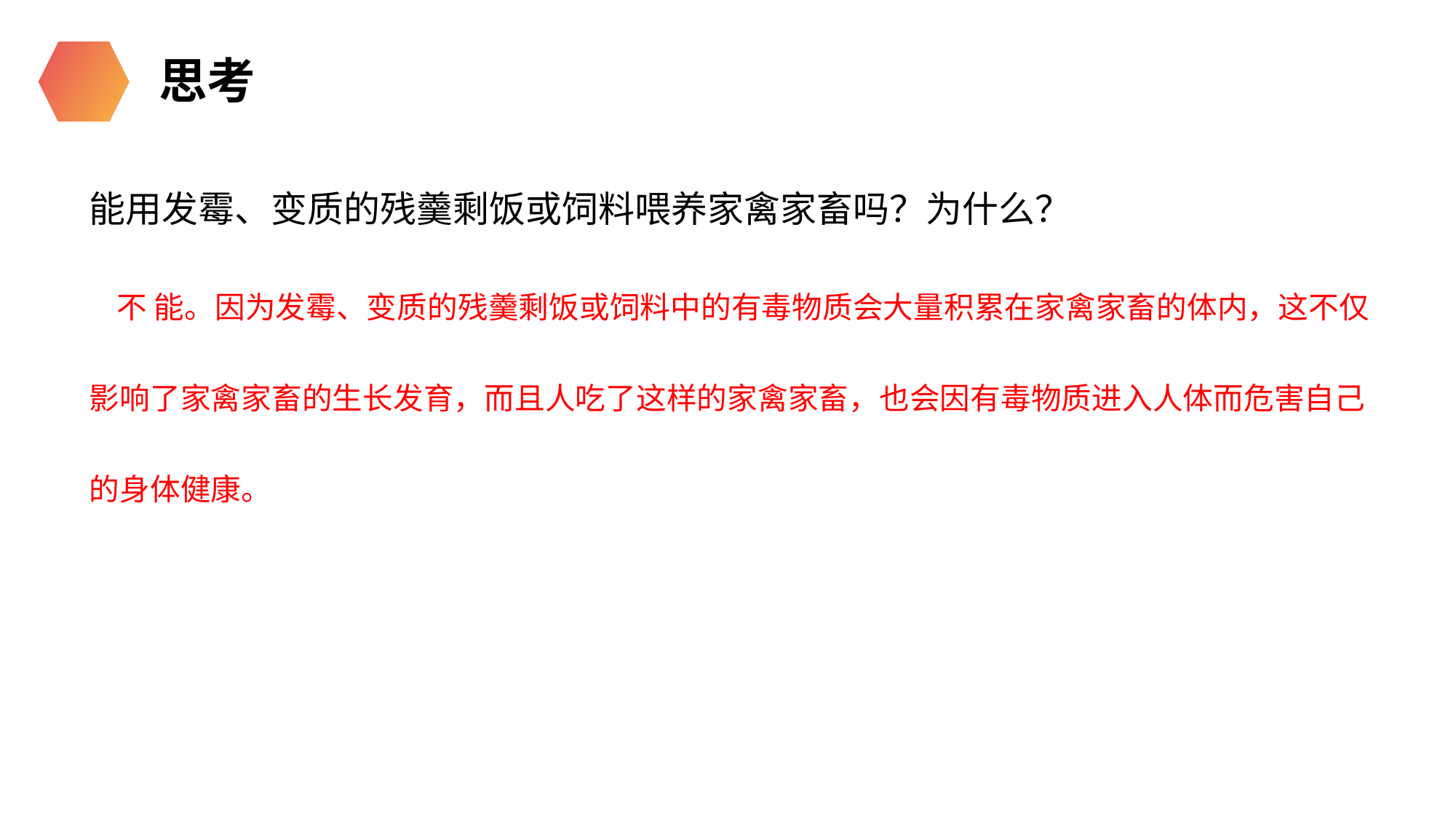

思考
能用发霉、变质的残羹剩饭或饲料喂养家禽家畜吗？为什么？
   不 能。因为发霉、变质的残羹剩饭或饲料中的有毒物质会大量积累在家禽家畜的体内，这不仅影响了家禽家畜的生长发育，而且人吃了这样的家禽家畜，也会因有毒物质进入人体而危害自己的身体健康。